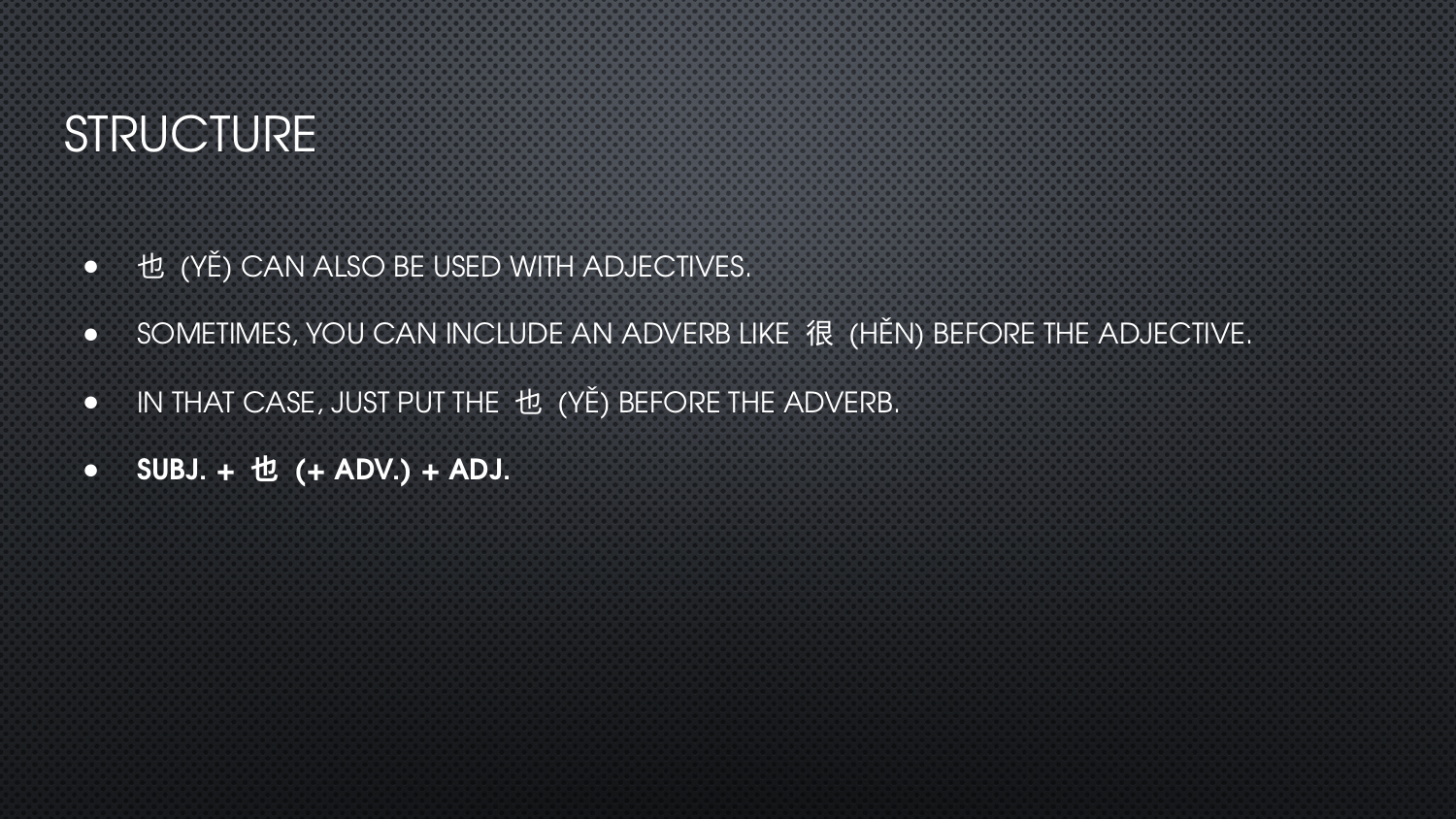

# Structure
也 (yě) can also be used with adjectives.

Sometimes, you can include an adverb like 很 (hěn) before the adjective.

In that case, just put the 也 (yě) before the adverb.

Subj. + 也 (+ Adv.) + Adj.